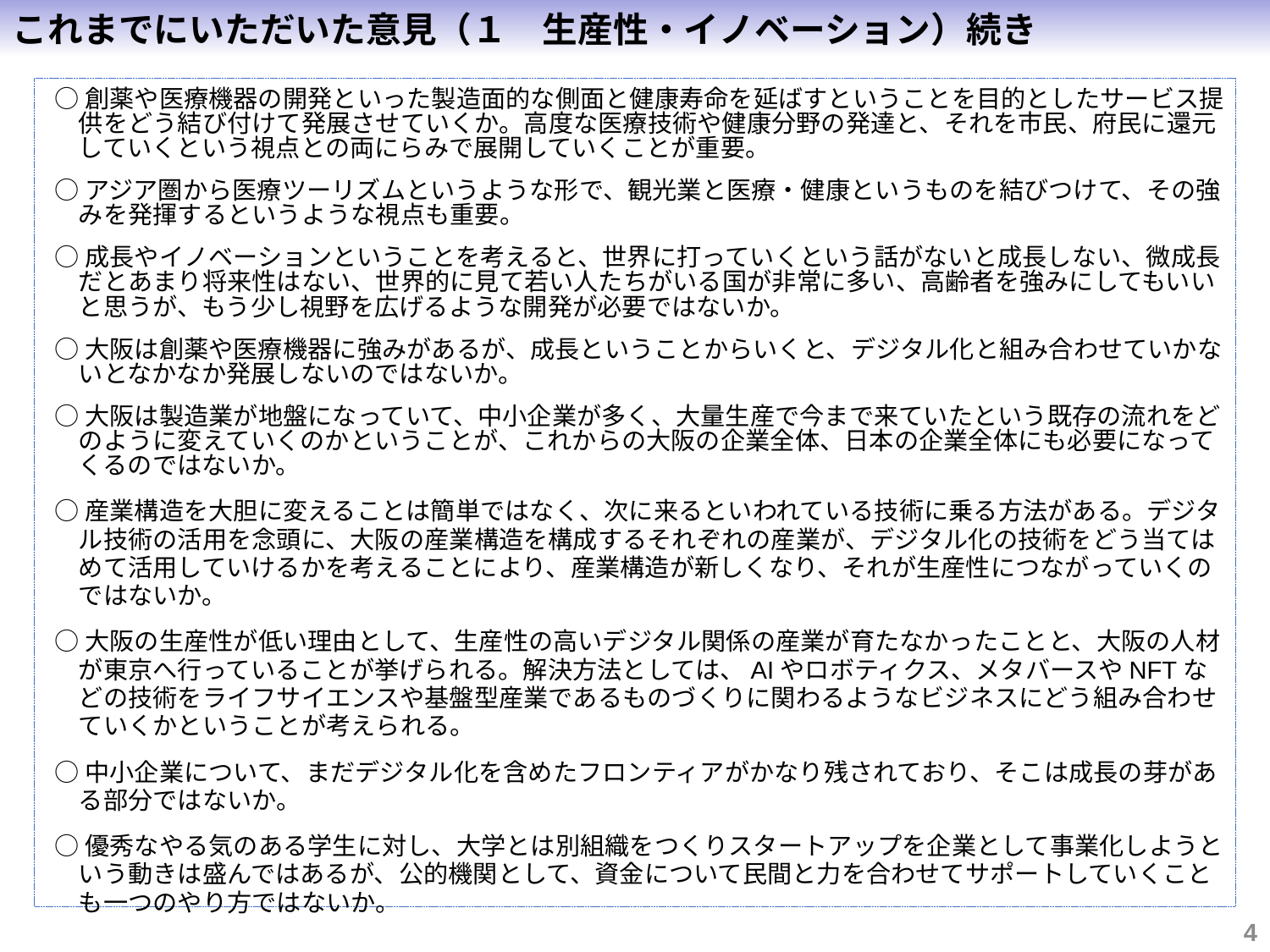

これまでにいただいた意見（１　生産性・イノベーション）続き
○創薬や医療機器の開発といった製造面的な側面と健康寿命を延ばすということを目的としたサービス提供をどう結び付けて発展させていくか。高度な医療技術や健康分野の発達と、それを市民、府民に還元していくという視点との両にらみで展開していくことが重要。
○アジア圏から医療ツーリズムというような形で、観光業と医療・健康というものを結びつけて、その強みを発揮するというような視点も重要。
○成長やイノベーションということを考えると、世界に打っていくという話がないと成長しない、微成長だとあまり将来性はない、世界的に見て若い人たちがいる国が非常に多い、高齢者を強みにしてもいいと思うが、もう少し視野を広げるような開発が必要ではないか。
○大阪は創薬や医療機器に強みがあるが、成長ということからいくと、デジタル化と組み合わせていかないとなかなか発展しないのではないか。
○大阪は製造業が地盤になっていて、中小企業が多く、大量生産で今まで来ていたという既存の流れをどのように変えていくのかということが、これからの大阪の企業全体、日本の企業全体にも必要になってくるのではないか。
○産業構造を大胆に変えることは簡単ではなく、次に来るといわれている技術に乗る方法がある。デジタル技術の活用を念頭に、大阪の産業構造を構成するそれぞれの産業が、デジタル化の技術をどう当てはめて活用していけるかを考えることにより、産業構造が新しくなり、それが生産性につながっていくのではないか。
○大阪の生産性が低い理由として、生産性の高いデジタル関係の産業が育たなかったことと、大阪の人材が東京へ行っていることが挙げられる。解決方法としては、AIやロボティクス、メタバースやNFTなどの技術をライフサイエンスや基盤型産業であるものづくりに関わるようなビジネスにどう組み合わせていくかということが考えられる。
○中小企業について、まだデジタル化を含めたフロンティアがかなり残されており、そこは成長の芽がある部分ではないか。
○優秀なやる気のある学生に対し、大学とは別組織をつくりスタートアップを企業として事業化しようという動きは盛んではあるが、公的機関として、資金について民間と力を合わせてサポートしていくことも一つのやり方ではないか。
4